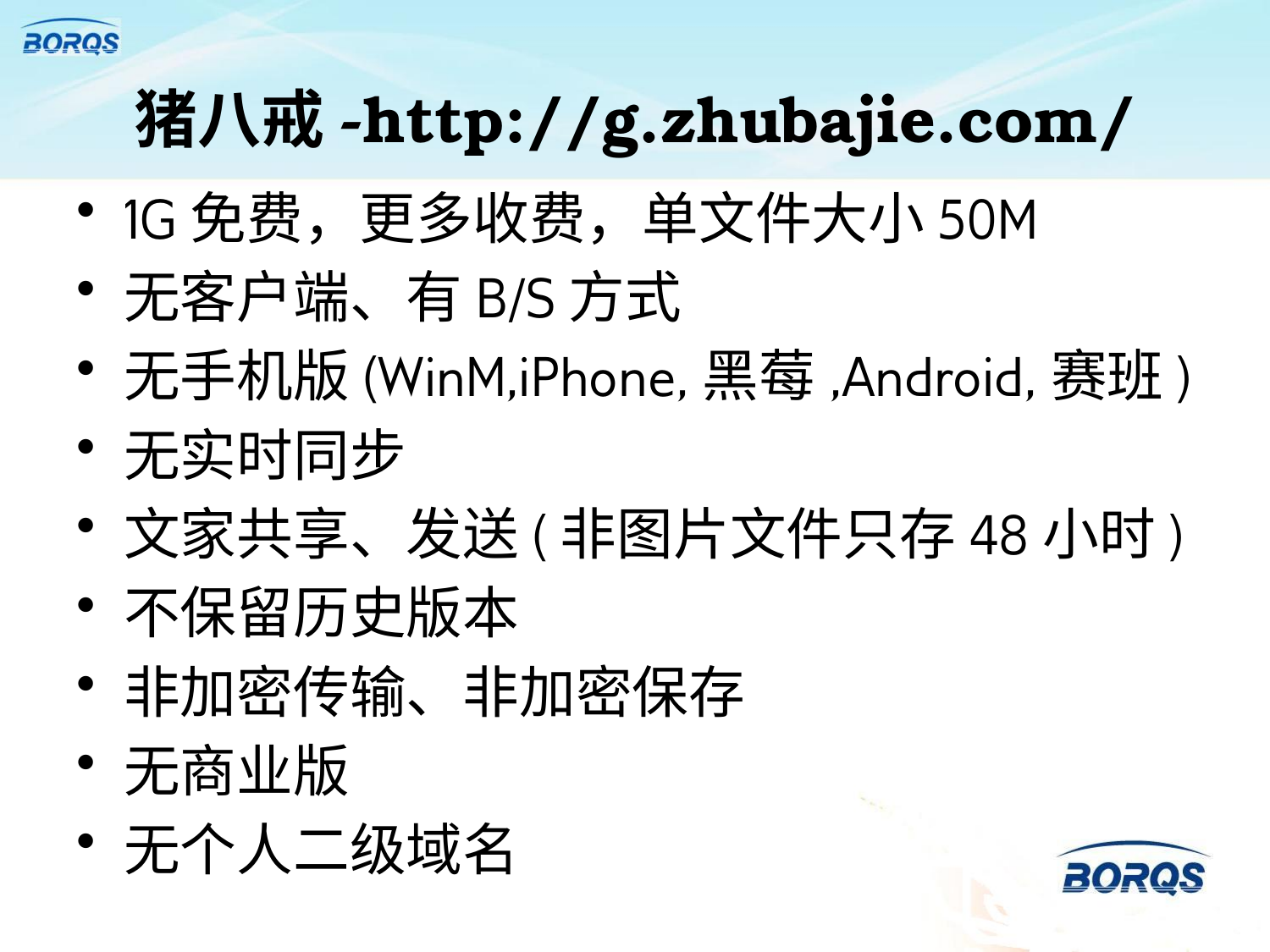

# 猪八戒-http://g.zhubajie.com/
1G免费，更多收费，单文件大小50M
无客户端、有B/S方式
无手机版(WinM,iPhone,黑莓,Android,赛班)
无实时同步
文家共享、发送(非图片文件只存48小时)
不保留历史版本
非加密传输、非加密保存
无商业版
无个人二级域名